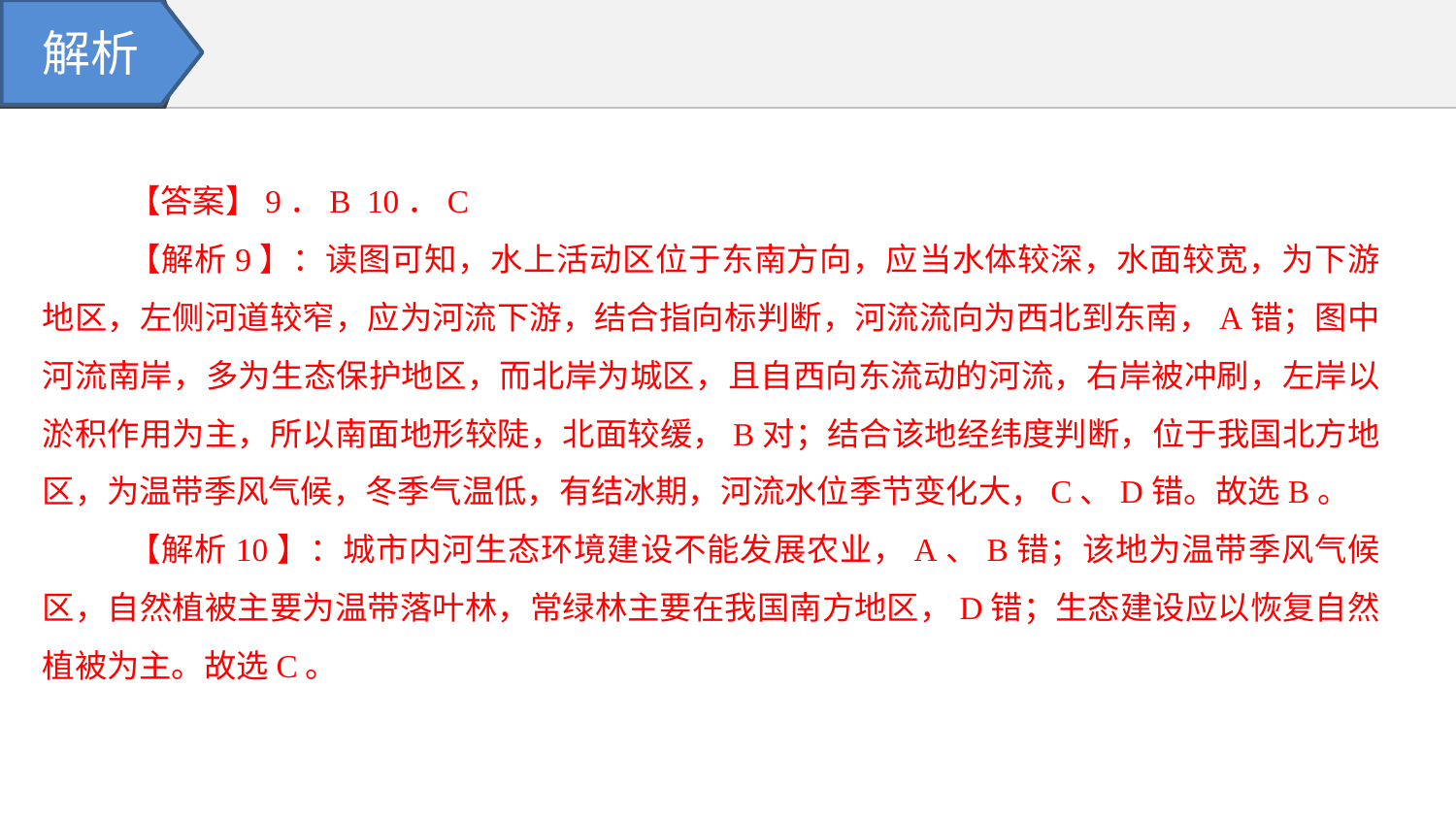

# 解析
【答案】9．B  10．C
【解析9】：读图可知，水上活动区位于东南方向，应当水体较深，水面较宽，为下游地区，左侧河道较窄，应为河流下游，结合指向标判断，河流流向为西北到东南，A错；图中河流南岸，多为生态保护地区，而北岸为城区，且自西向东流动的河流，右岸被冲刷，左岸以淤积作用为主，所以南面地形较陡，北面较缓，B对；结合该地经纬度判断，位于我国北方地区，为温带季风气候，冬季气温低，有结冰期，河流水位季节变化大，C、D错。故选B。
【解析10】：城市内河生态环境建设不能发展农业，A、B错；该地为温带季风气候区，自然植被主要为温带落叶林，常绿林主要在我国南方地区，D错；生态建设应以恢复自然植被为主。故选C。